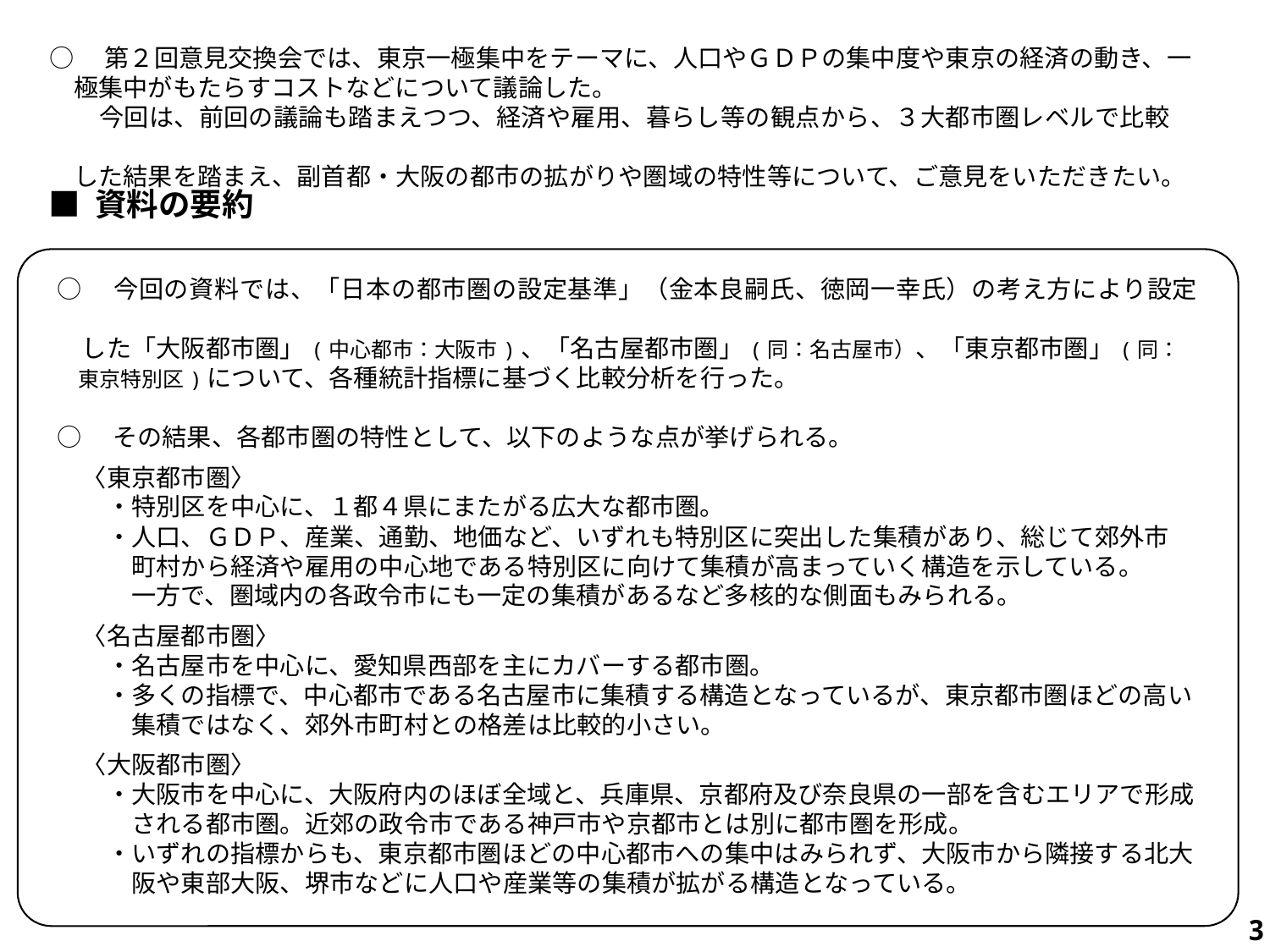

○　第２回意見交換会では、東京一極集中をテーマに、人口やＧＤＰの集中度や東京の経済の動き、一
　極集中がもたらすコストなどについて議論した。
　　今回は、前回の議論も踏まえつつ、経済や雇用、暮らし等の観点から、３大都市圏レベルで比較
　した結果を踏まえ、副首都・大阪の都市の拡がりや圏域の特性等について、ご意見をいただきたい。
■ 資料の要約
○　今回の資料では、「日本の都市圏の設定基準」（金本良嗣氏、徳岡一幸氏）の考え方により設定
　した「大阪都市圏」(中心都市：大阪市)、「名古屋都市圏」(同：名古屋市）、「東京都市圏」(同：
　東京特別区)について、各種統計指標に基づく比較分析を行った。

○　その結果、各都市圏の特性として、以下のような点が挙げられる。

　〈東京都市圏〉
　　・特別区を中心に、１都４県にまたがる広大な都市圏。
　　・人口、ＧＤＰ、産業、通勤、地価など、いずれも特別区に突出した集積があり、総じて郊外市
　　　町村から経済や雇用の中心地である特別区に向けて集積が高まっていく構造を示している。
　　　一方で、圏域内の各政令市にも一定の集積があるなど多核的な側面もみられる。

　〈名古屋都市圏〉
　　・名古屋市を中心に、愛知県西部を主にカバーする都市圏。
　　・多くの指標で、中心都市である名古屋市に集積する構造となっているが、東京都市圏ほどの高い
　　　集積ではなく、郊外市町村との格差は比較的小さい。

　〈大阪都市圏〉
　　・大阪市を中心に、大阪府内のほぼ全域と、兵庫県、京都府及び奈良県の一部を含むエリアで形成
　　　される都市圏。近郊の政令市である神戸市や京都市とは別に都市圏を形成。
　　・いずれの指標からも、東京都市圏ほどの中心都市への集中はみられず、大阪市から隣接する北大
　　　阪や東部大阪、堺市などに人口や産業等の集積が拡がる構造となっている。
3